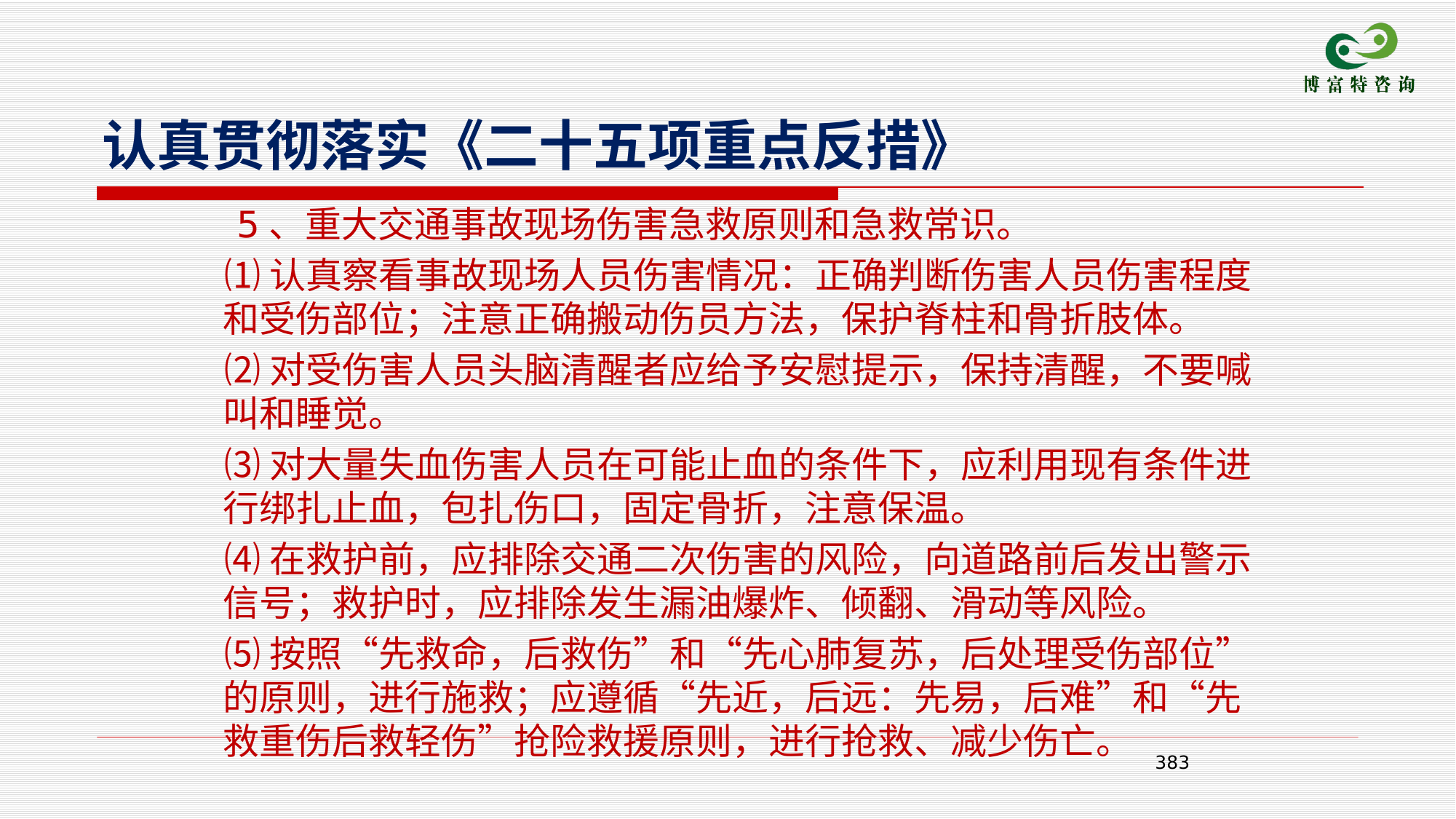

认真贯彻落实《二十五项重点反措》
      5、重大交通事故现场伤害急救原则和急救常识。
       ⑴认真察看事故现场人员伤害情况：正确判断伤害人员伤害程度和受伤部位；注意正确搬动伤员方法，保护脊柱和骨折肢体。
       ⑵对受伤害人员头脑清醒者应给予安慰提示，保持清醒，不要喊叫和睡觉。
       ⑶对大量失血伤害人员在可能止血的条件下，应利用现有条件进行绑扎止血，包扎伤口，固定骨折，注意保温。
       ⑷在救护前，应排除交通二次伤害的风险，向道路前后发出警示信号；救护时，应排除发生漏油爆炸、倾翻、滑动等风险。
       ⑸按照“先救命，后救伤”和“先心肺复苏，后处理受伤部位”的原则，进行施救；应遵循“先近，后远：先易，后难”和“先救重伤后救轻伤”抢险救援原则，进行抢救、减少伤亡。

383